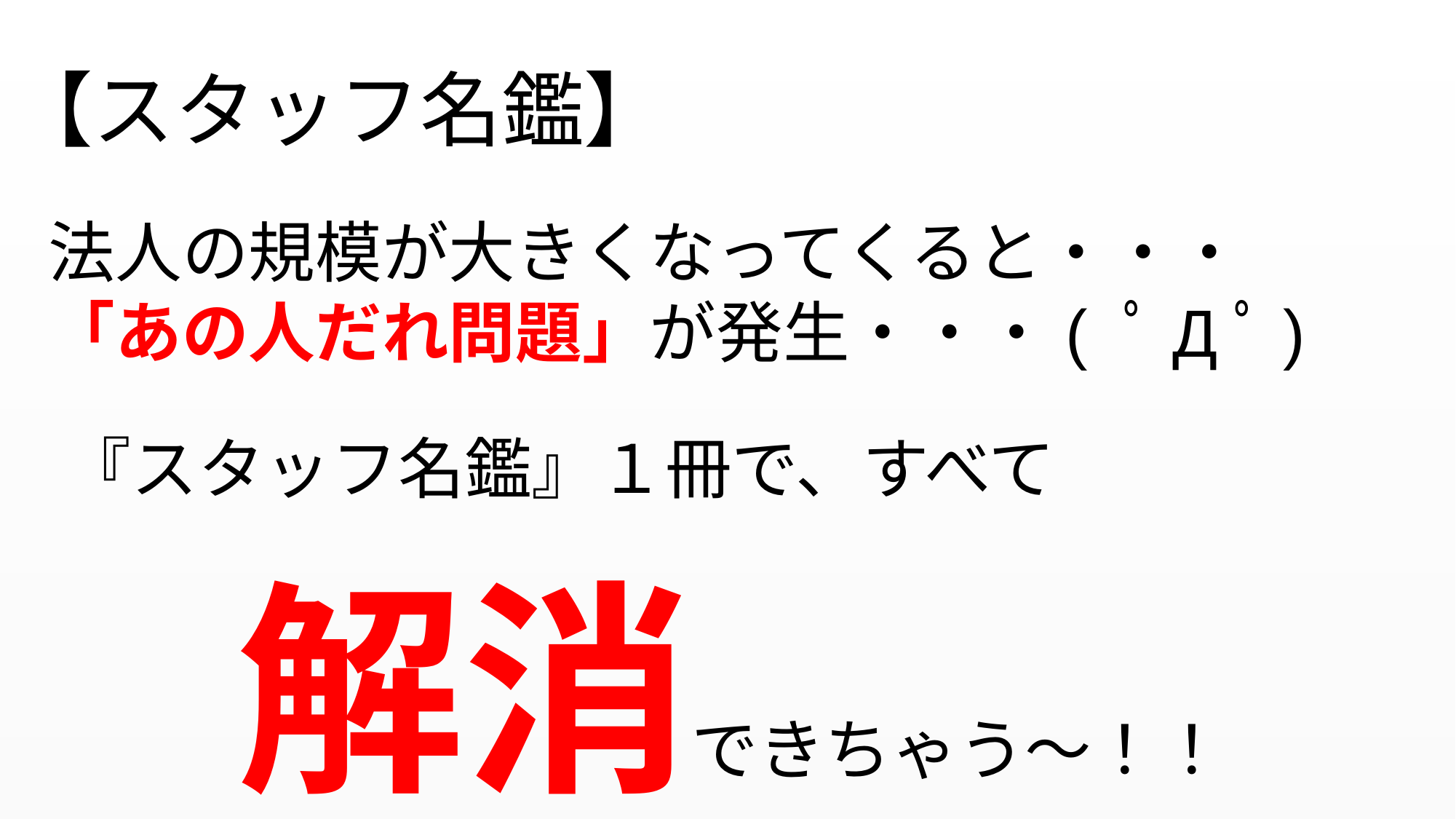

# 【スタッフ名鑑】
法人の規模が大きくなってくると・・・
「あの人だれ問題」が発生・・・( ﾟДﾟ)

『スタッフ名鑑』１冊で、すべて

解消できちゃう～！！